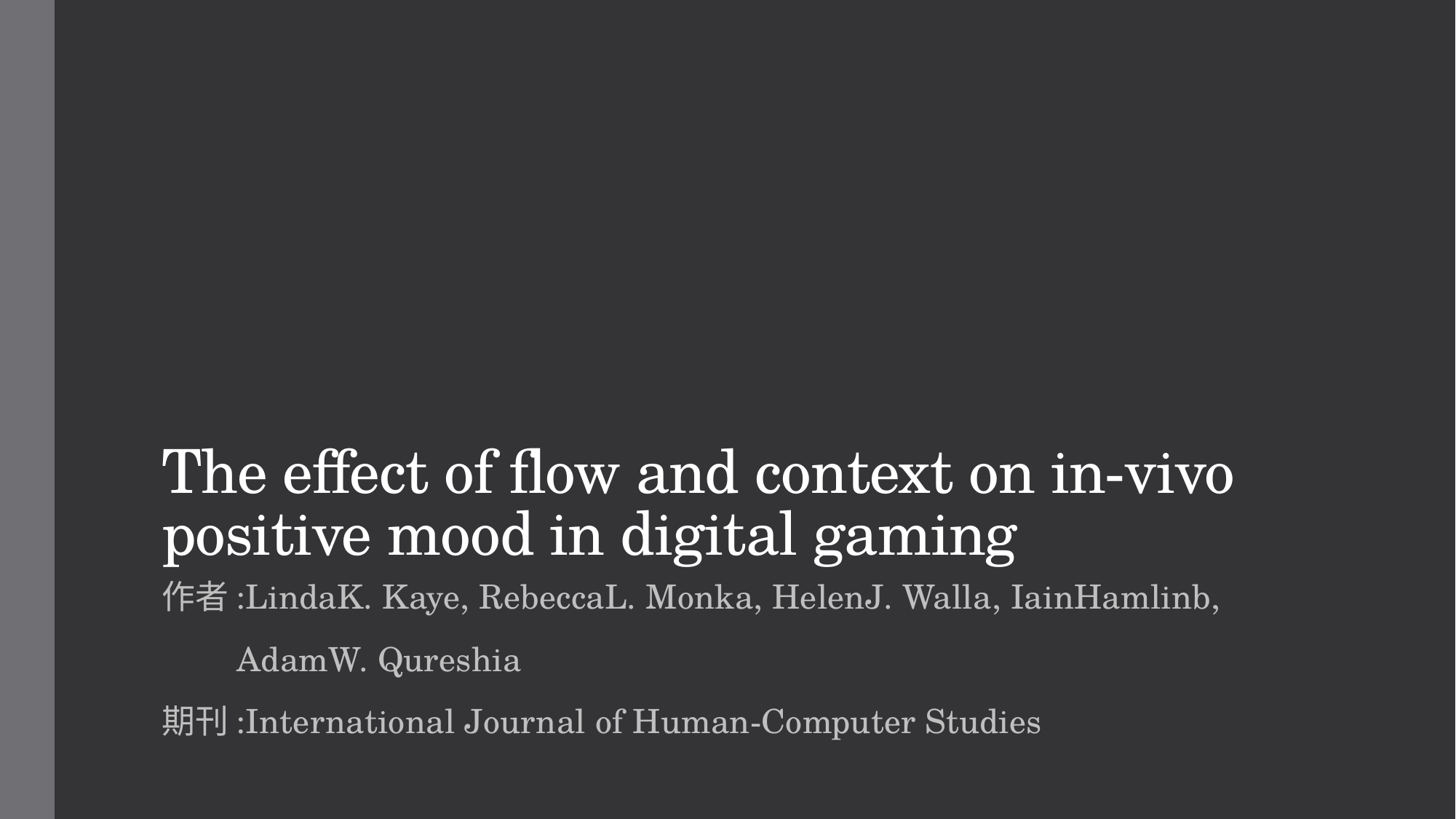

# The effect of flow and context on in-vivo positive mood in digital gaming
作者:LindaK. Kaye, RebeccaL. Monka, HelenJ. Walla, IainHamlinb,
        AdamW. Qureshia
期刊:International Journal of Human-Computer Studies